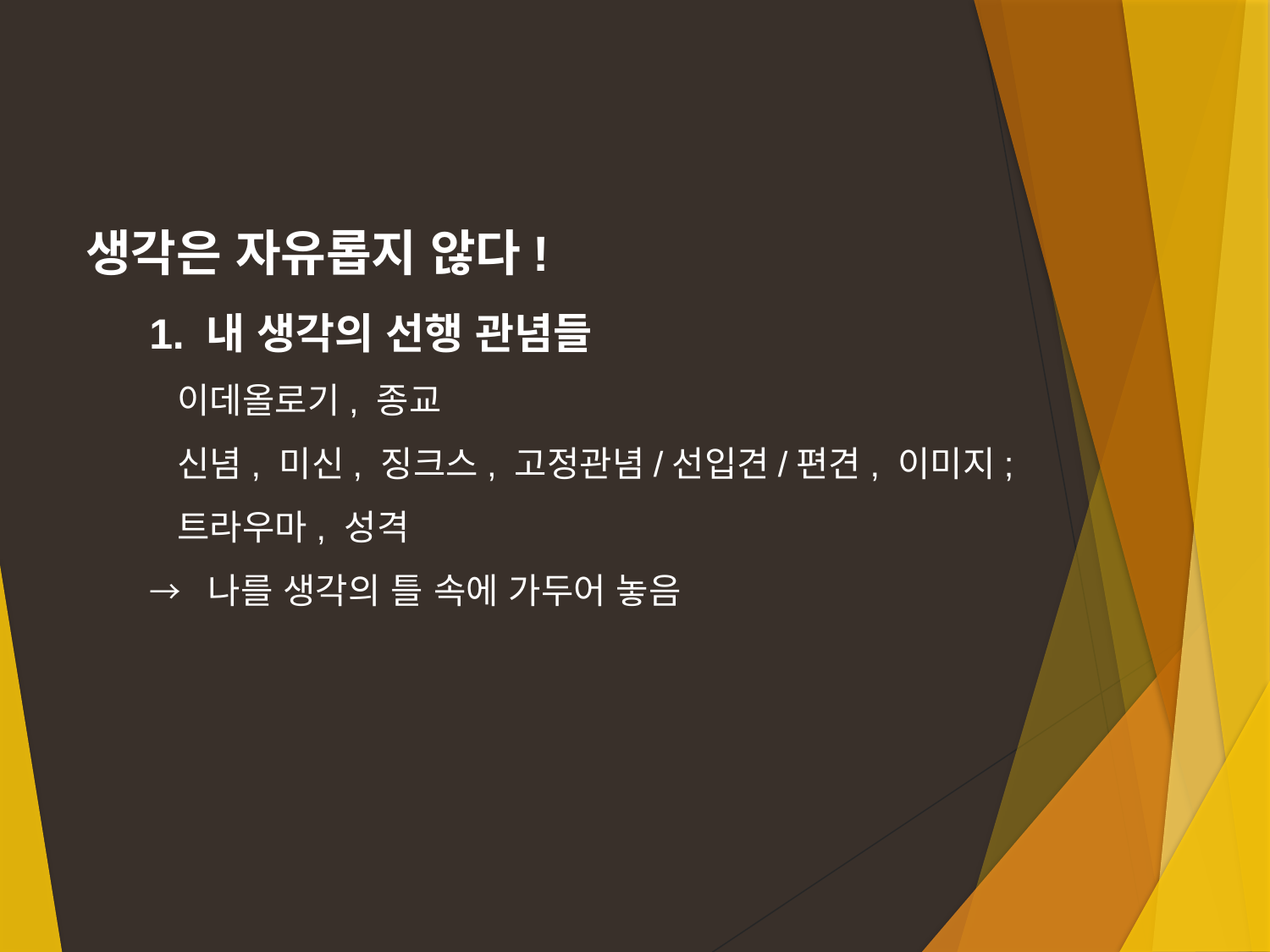

#
생각은 자유롭지 않다!
1. 내 생각의 선행 관념들
  이데올로기, 종교
  신념, 미신, 징크스, 고정관념/선입견/편견, 이미지;
  트라우마, 성격
→  나를 생각의 틀 속에 가두어 놓음